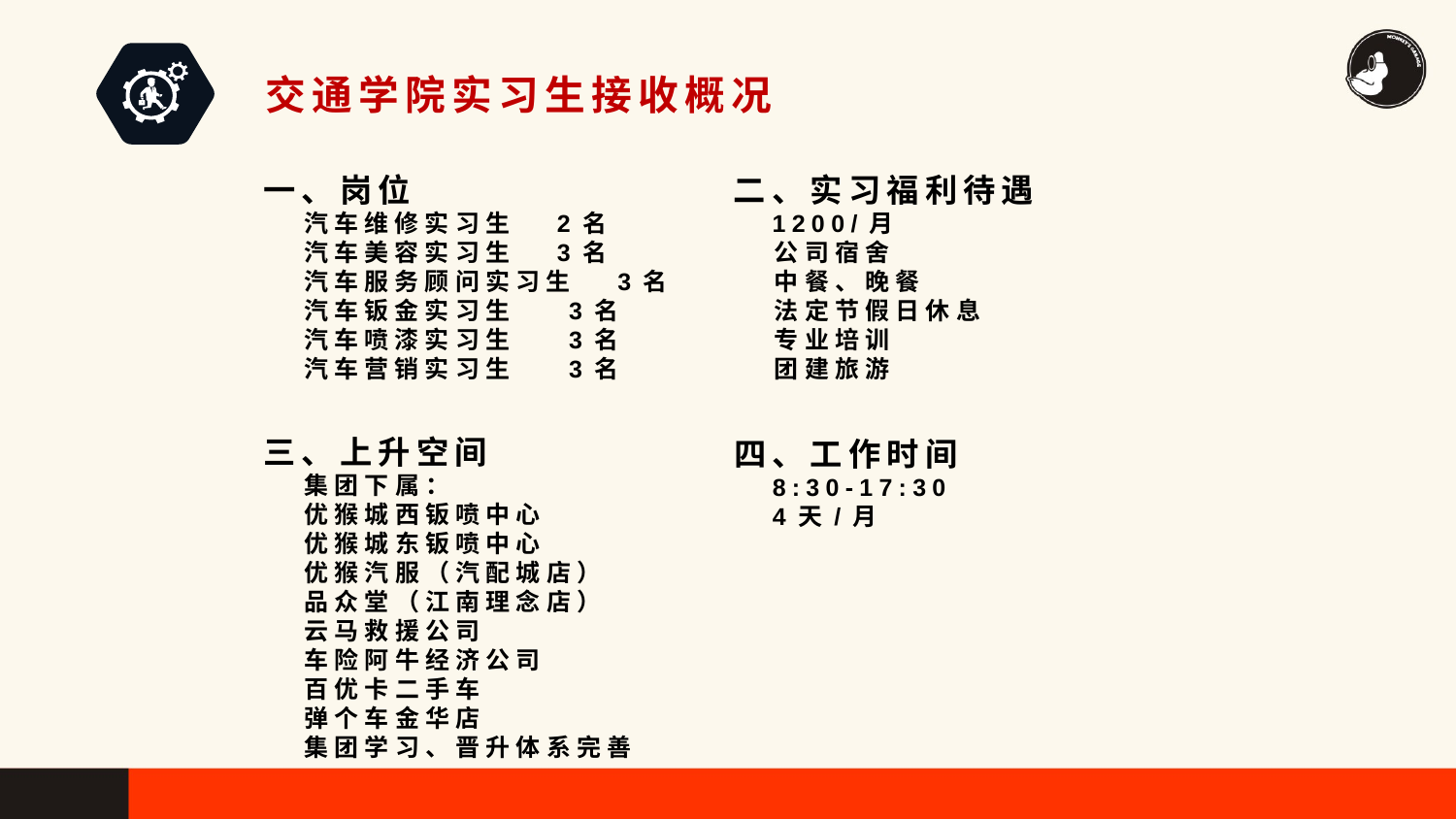

交通学院实习生接收概况
一、岗位
   汽车维修实习生   2名
   汽车美容实习生   3名
   汽车服务顾问实习生   3名
   汽车钣金实习生    3名
   汽车喷漆实习生    3名
   汽车营销实习生    3名
二、实习福利待遇
   1200/月
   公司宿舍
   中餐、晚餐
   法定节假日休息
   专业培训
   团建旅游
三、上升空间
   集团下属：
   优猴城西钣喷中心
   优猴城东钣喷中心
   优猴汽服（汽配城店）
   品众堂（江南理念店）
   云马救援公司
   车险阿牛经济公司
   百优卡二手车
   弹个车金华店
   集团学习、晋升体系完善

四、工作时间
   8:30-17:30
   4天/月